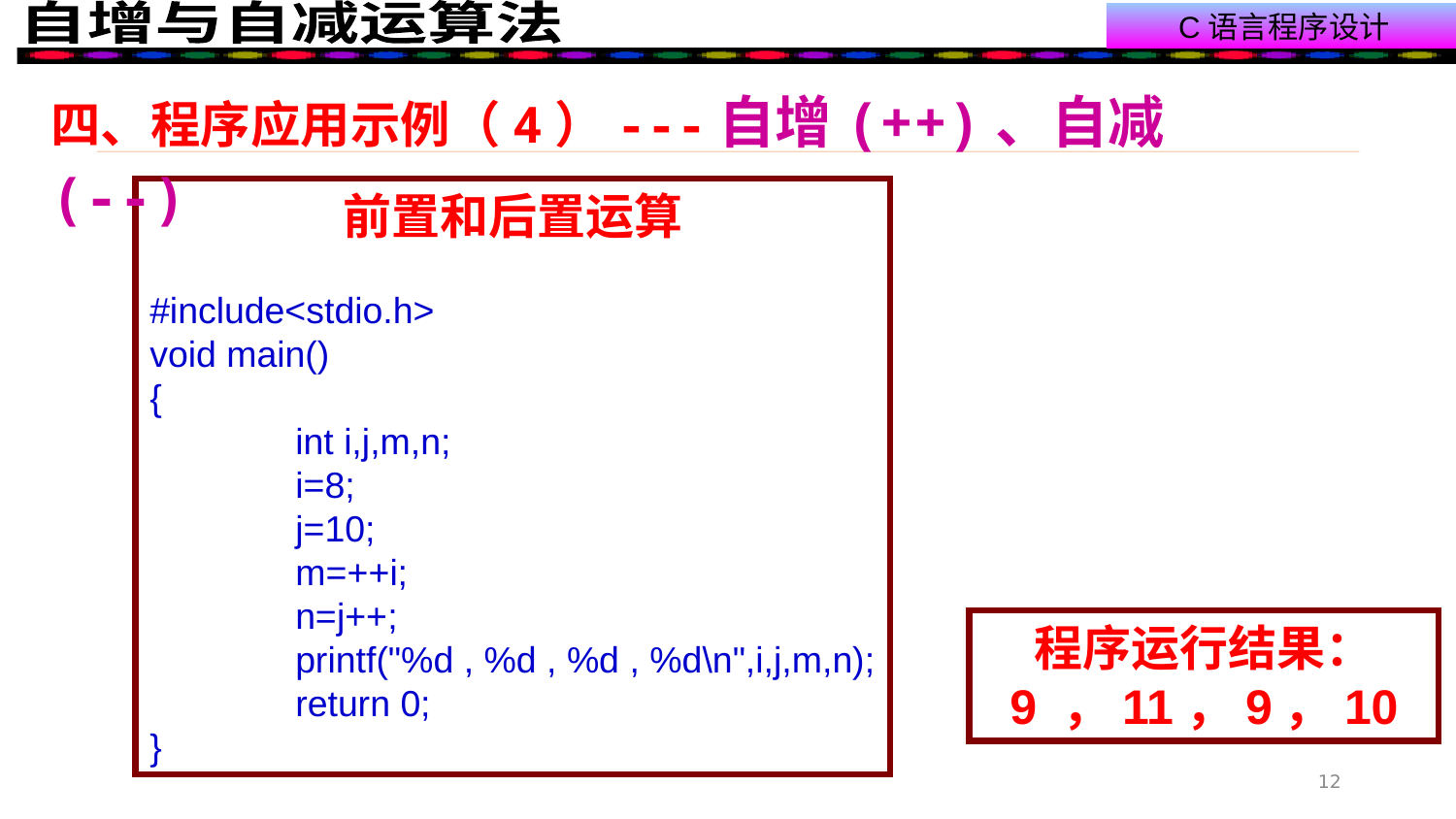

四、程序应用示例（4）---自增(++)、自减(--)
前置和后置运算

#include<stdio.h>
void main()
{
	int i,j,m,n;
	i=8;
	j=10;
	m=++i;
	n=j++;
	printf("%d , %d , %d , %d\n",i,j,m,n);
	return 0;
}
程序运行结果：
9 ，11，9，10
12